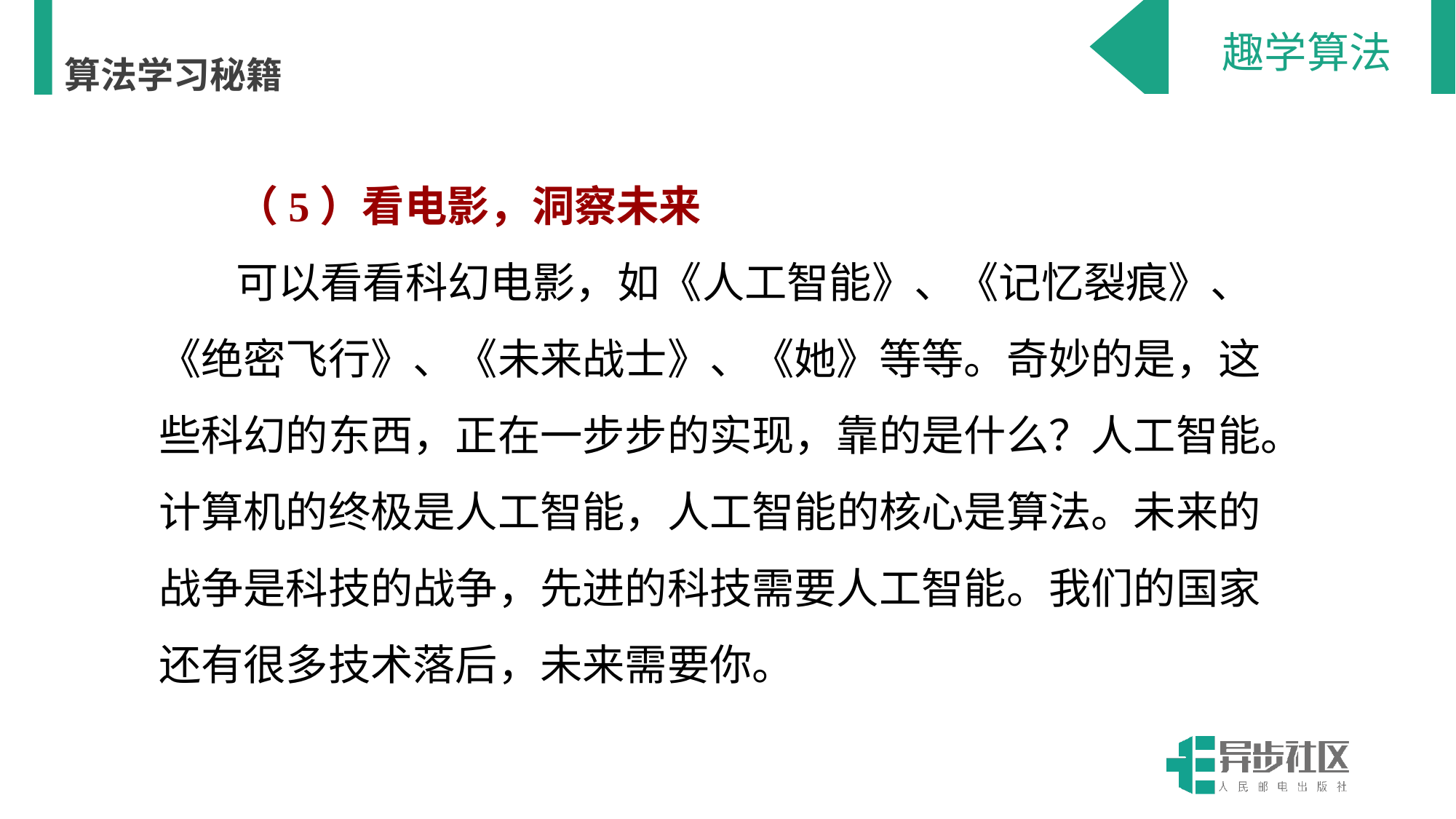

趣学算法

算法学习秘籍
（5）看电影，洞察未来
可以看看科幻电影，如《人工智能》、《记忆裂痕》、《绝密飞行》、《未来战士》、《她》等等。奇妙的是，这些科幻的东西，正在一步步的实现，靠的是什么？人工智能。计算机的终极是人工智能，人工智能的核心是算法。未来的战争是科技的战争，先进的科技需要人工智能。我们的国家还有很多技术落后，未来需要你。